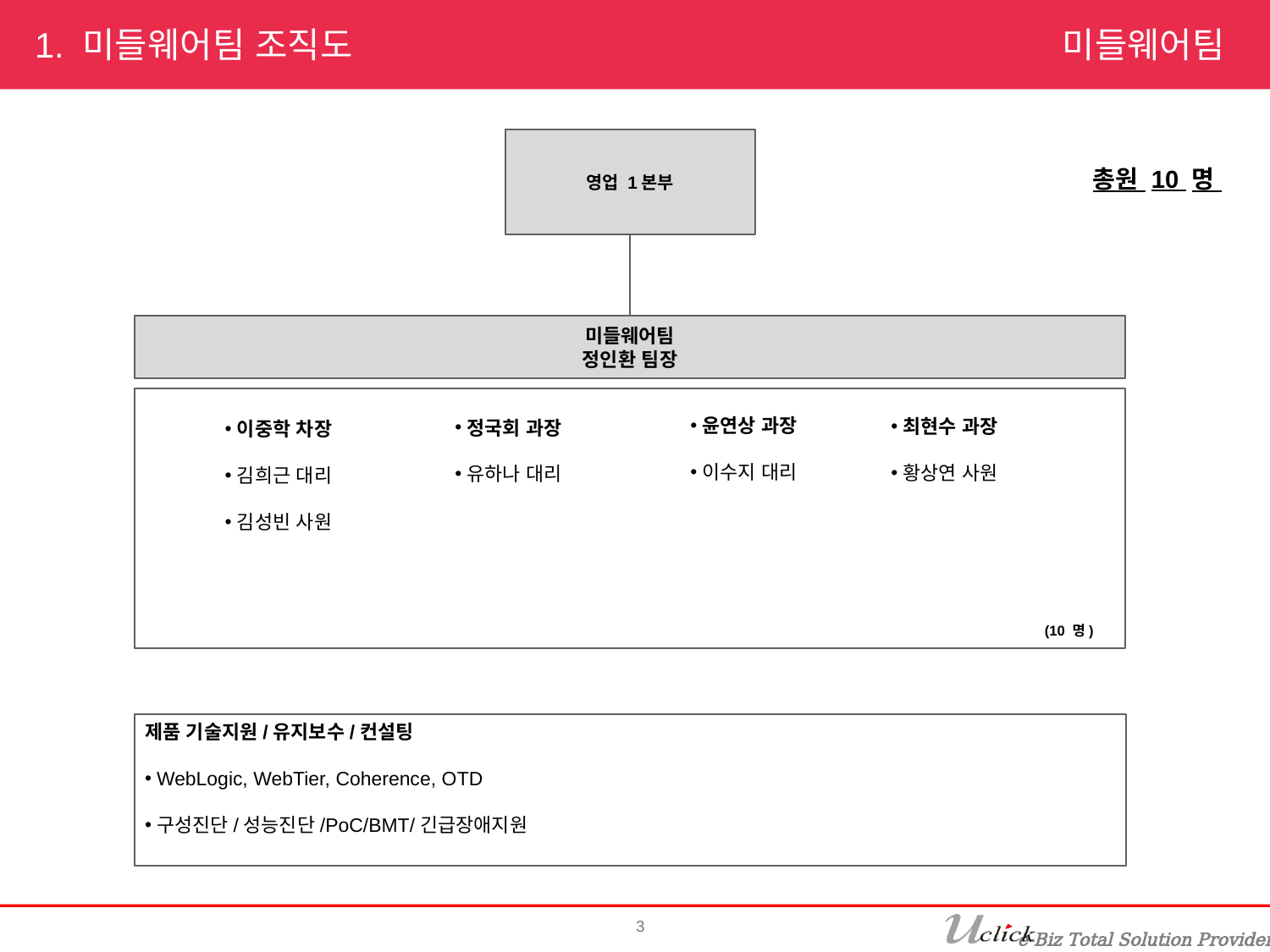

1. 미들웨어팀 조직도
미들웨어팀
영업 1본부
총원 10 명
미들웨어팀
정인환 팀장

윤연상 과장

이수지 대리
최현수 과장

황상연 사원

정국회 과장

유하나 대리
이중학 차장

김희근 대리

김성빈 사원
(10 명)
제품 기술지원/유지보수/컨설팅

WebLogic, WebTier, Coherence, OTD

구성진단/성능진단/PoC/BMT/긴급장애지원